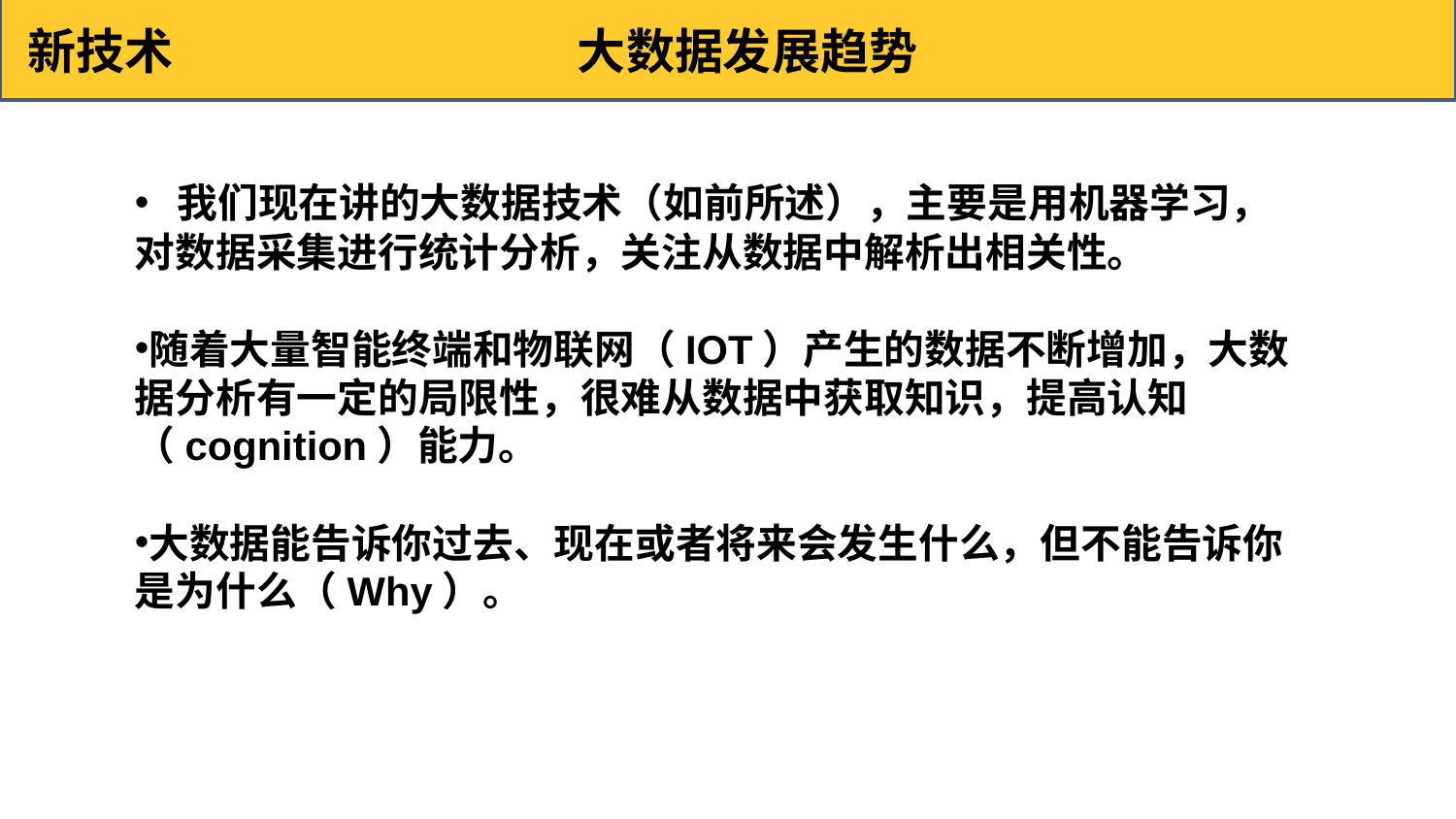

新技术                                     大数据发展趋势

  我们现在讲的大数据技术（如前所述），主要是用机器学习，对数据采集进行统计分析，关注从数据中解析出相关性。

随着大量智能终端和物联网（IOT）产生的数据不断增加，大数据分析有一定的局限性，很难从数据中获取知识，提高认知（cognition）能力。

大数据能告诉你过去、现在或者将来会发生什么，但不能告诉你是为什么（Why）。

33